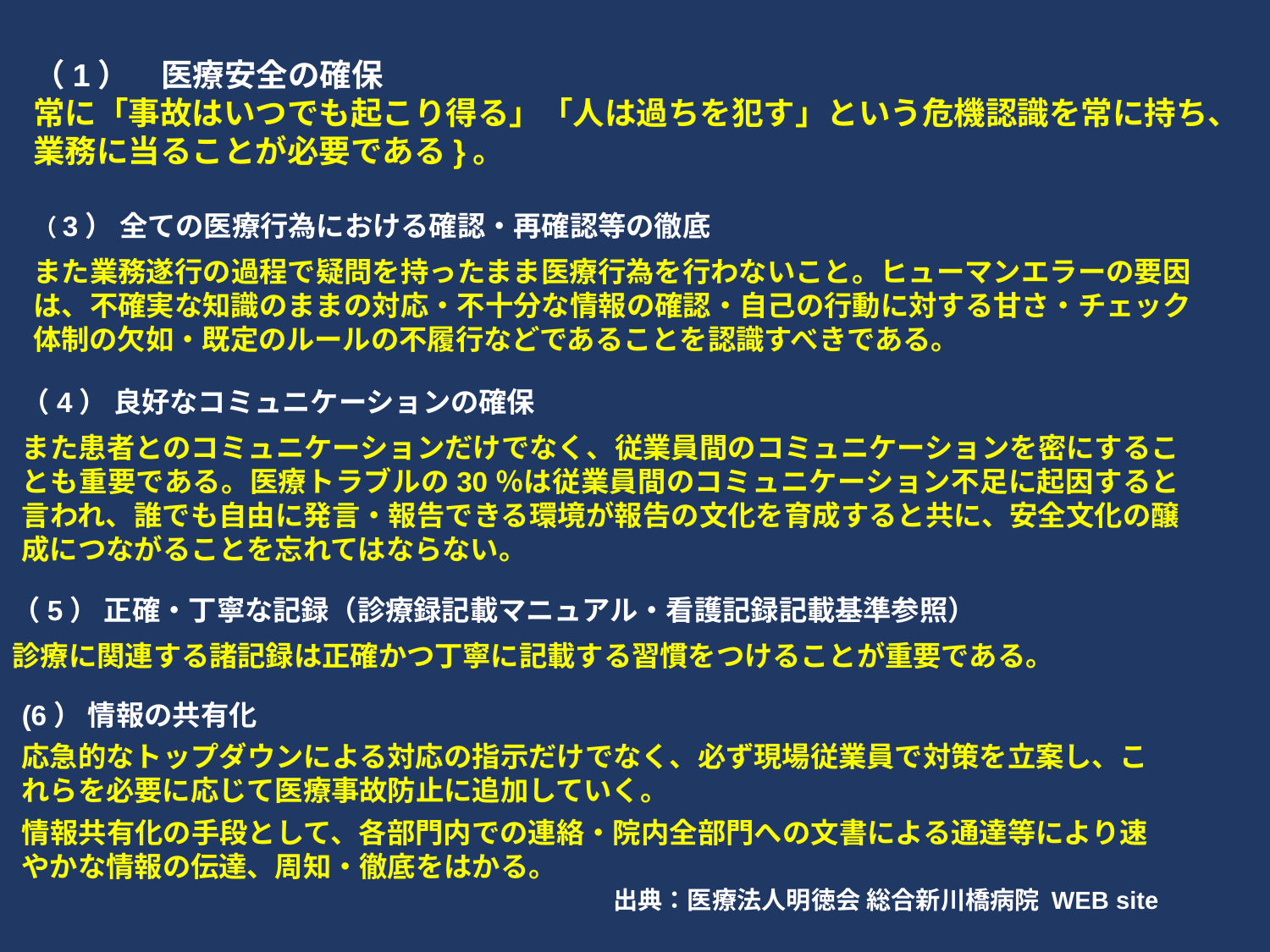

（1）　医療安全の確保
常に「事故はいつでも起こり得る」「人は過ちを犯す」という危機認識を常に持ち、業務に当ることが必要である}。
（3） 全ての医療行為における確認・再確認等の徹底
また業務遂行の過程で疑問を持ったまま医療行為を行わないこと。ヒューマンエラーの要因は、不確実な知識のままの対応・不十分な情報の確認・自己の行動に対する甘さ・チェック体制の欠如・既定のルールの不履行などであることを認識すべきである。
（4） 良好なコミュニケーションの確保
また患者とのコミュニケーションだけでなく、従業員間のコミュニケーションを密にすることも重要である。医療トラブルの30％は従業員間のコミュニケーション不足に起因すると言われ、誰でも自由に発言・報告できる環境が報告の文化を育成すると共に、安全文化の醸成につながることを忘れてはならない。
（5） 正確・丁寧な記録（診療録記載マニュアル・看護記録記載基準参照）
診療に関連する諸記録は正確かつ丁寧に記載する習慣をつけることが重要である。
(6） 情報の共有化
応急的なトップダウンによる対応の指示だけでなく、必ず現場従業員で対策を立案し、これらを必要に応じて医療事故防止に追加していく。
情報共有化の手段として、各部門内での連絡・院内全部門への文書による通達等により速やかな情報の伝達、周知・徹底をはかる。
出典：医療法人明徳会 総合新川橋病院 WEB site